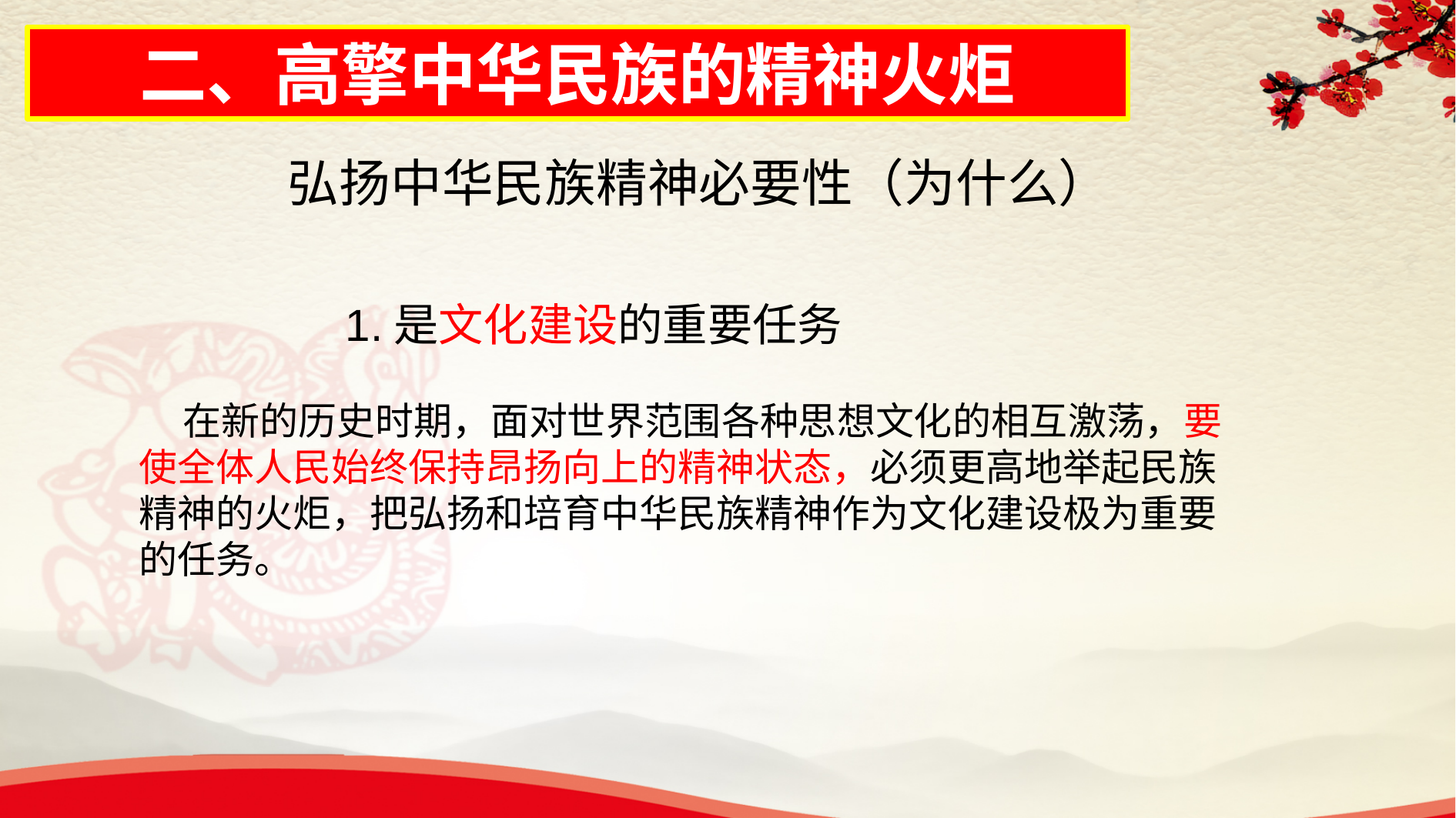

二、高擎中华民族的精神火炬
弘扬中华民族精神必要性（为什么）
1.是文化建设的重要任务
    在新的历史时期，面对世界范围各种思想文化的相互激荡，要使全体人民始终保持昂扬向上的精神状态，必须更高地举起民族精神的火炬，把弘扬和培育中华民族精神作为文化建设极为重要的任务。